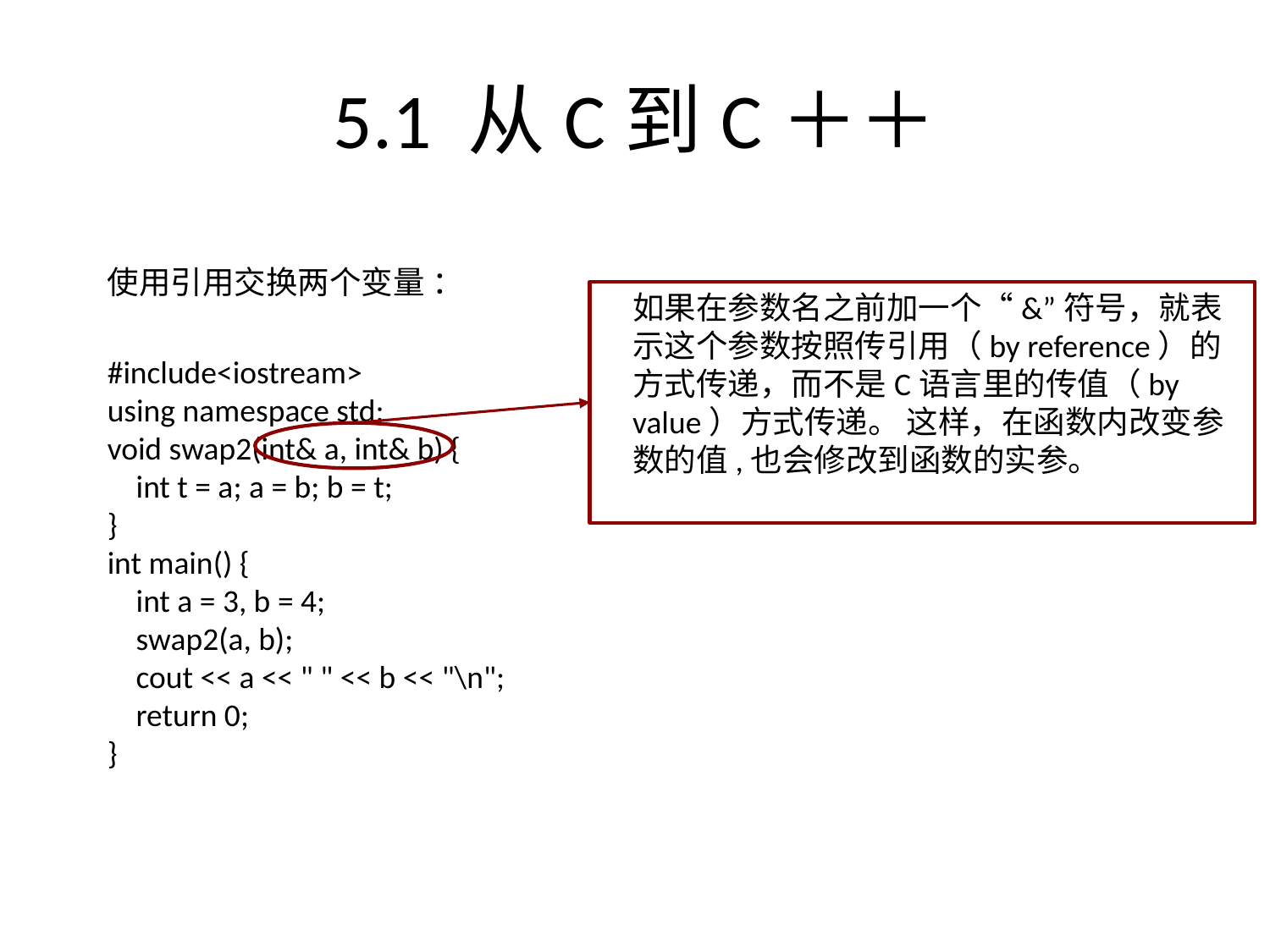

# 5.1 从C到C＋＋
使用引用交换两个变量 ：

如果在参数名之前加一个“&”符号，就表示这个参数按照传引用（by reference）的方式传递，而不是C语言里的传值（by value）方式传递。 这样，在函数内改变参数的值,也会修改到函数的实参。
#include<iostream>
using namespace std;
void swap2(int& a, int& b) {
    int t = a; a = b; b = t;
}
int main() {
    int a = 3, b = 4;
    swap2(a, b);
    cout << a << " " << b << "\n";
    return 0;
}